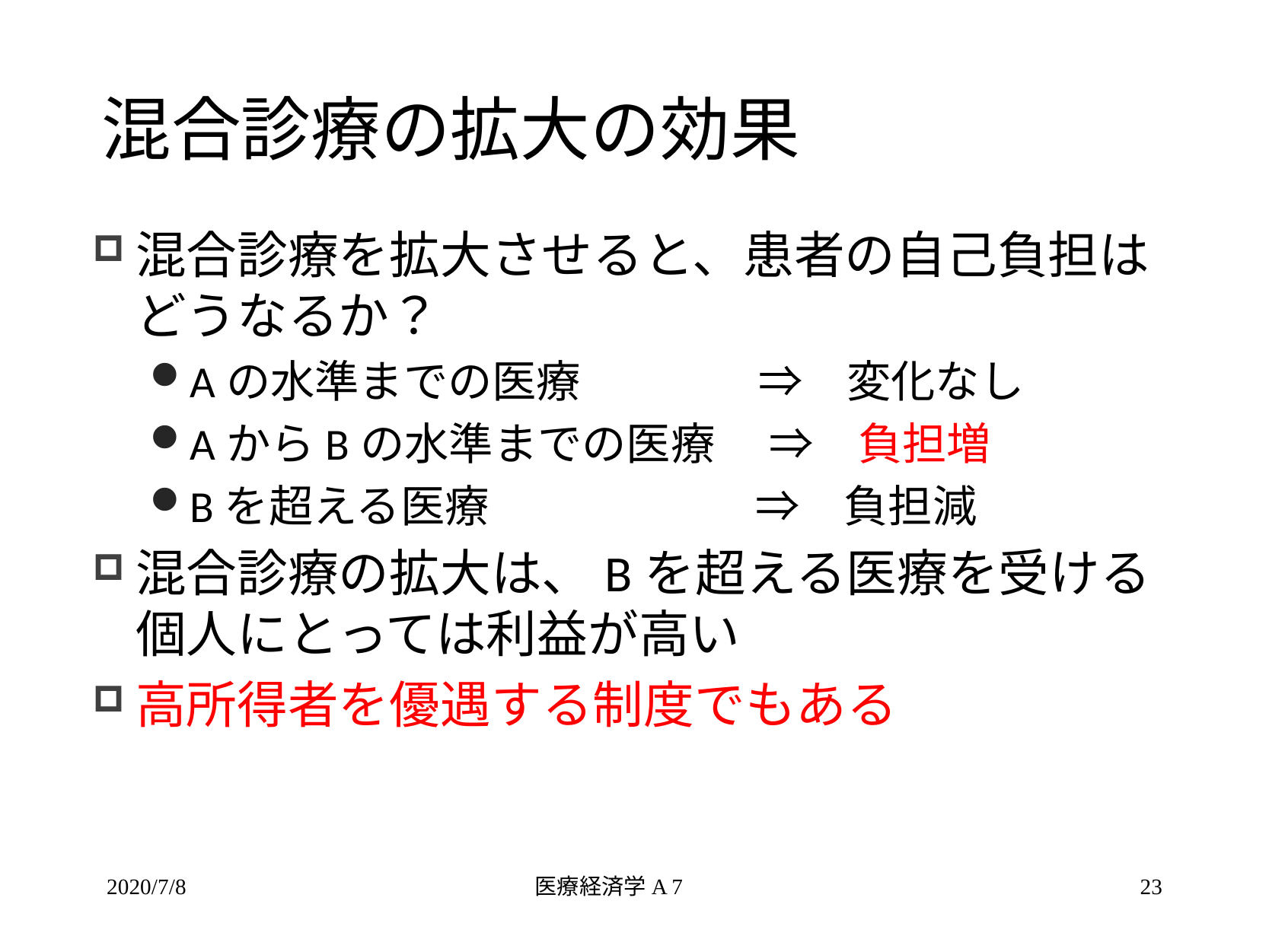

# 混合診療の拡大の効果
混合診療を拡大させると、患者の自己負担は
どうなるか？
Aの水準までの医療　　　　⇒　変化なし
AからBの水準までの医療　 ⇒　負担増
Bを超える医療　　　　　　⇒　負担減
混合診療の拡大は、Bを超える医療を受ける
個人にとっては利益が高い
高所得者を優遇する制度でもある

2020/7/8
医療経済学A 7
23